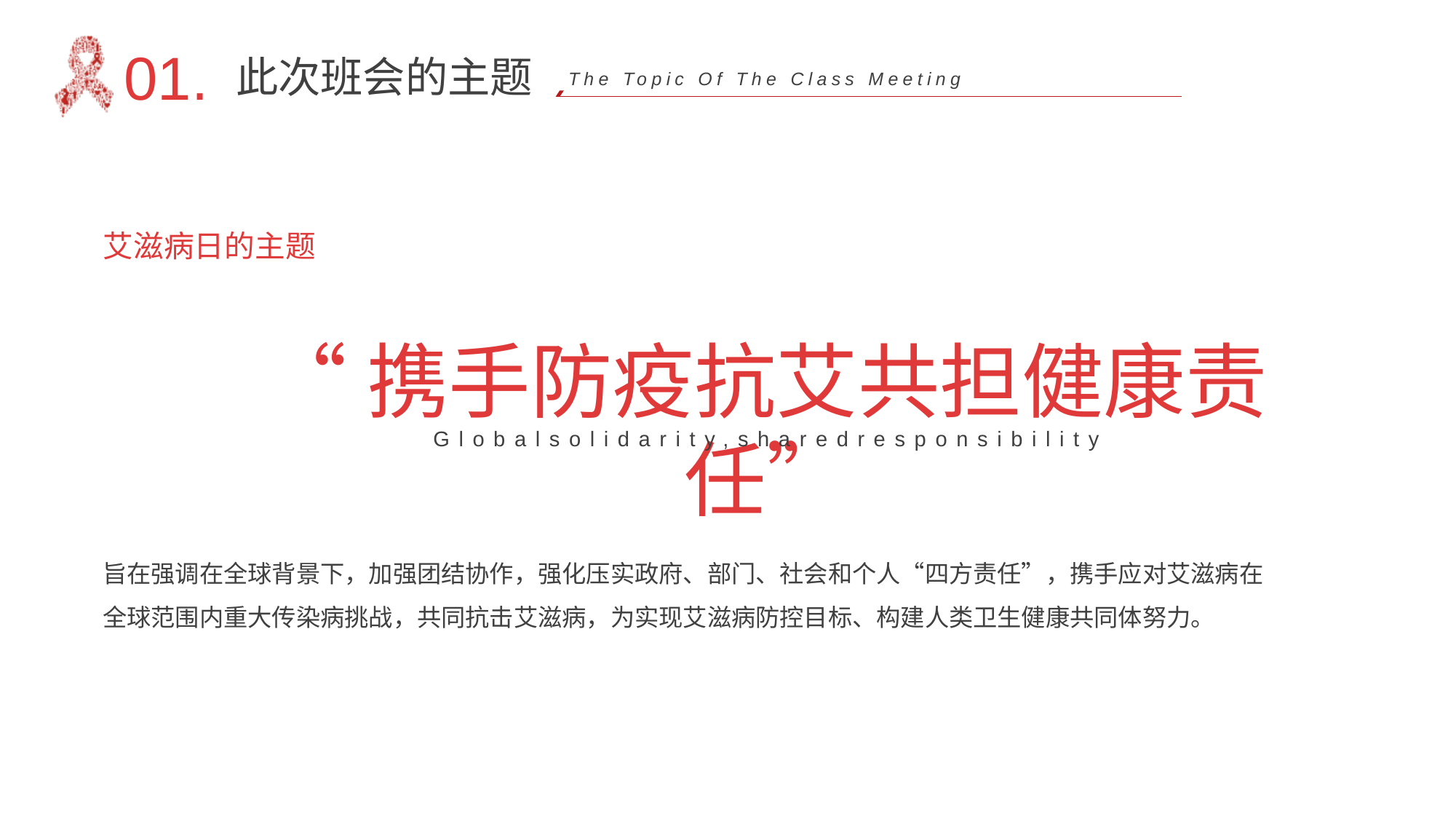

01.
此次班会的主题
The Topic Of The Class Meeting

艾滋病日的主题
“携手防疫抗艾共担健康责任”
Globalsolidarity,sharedresponsibility
旨在强调在全球背景下，加强团结协作，强化压实政府、部门、社会和个人“四方责任”，携手应对艾滋病在全球范围内重大传染病挑战，共同抗击艾滋病，为实现艾滋病防控目标、构建人类卫生健康共同体努力。